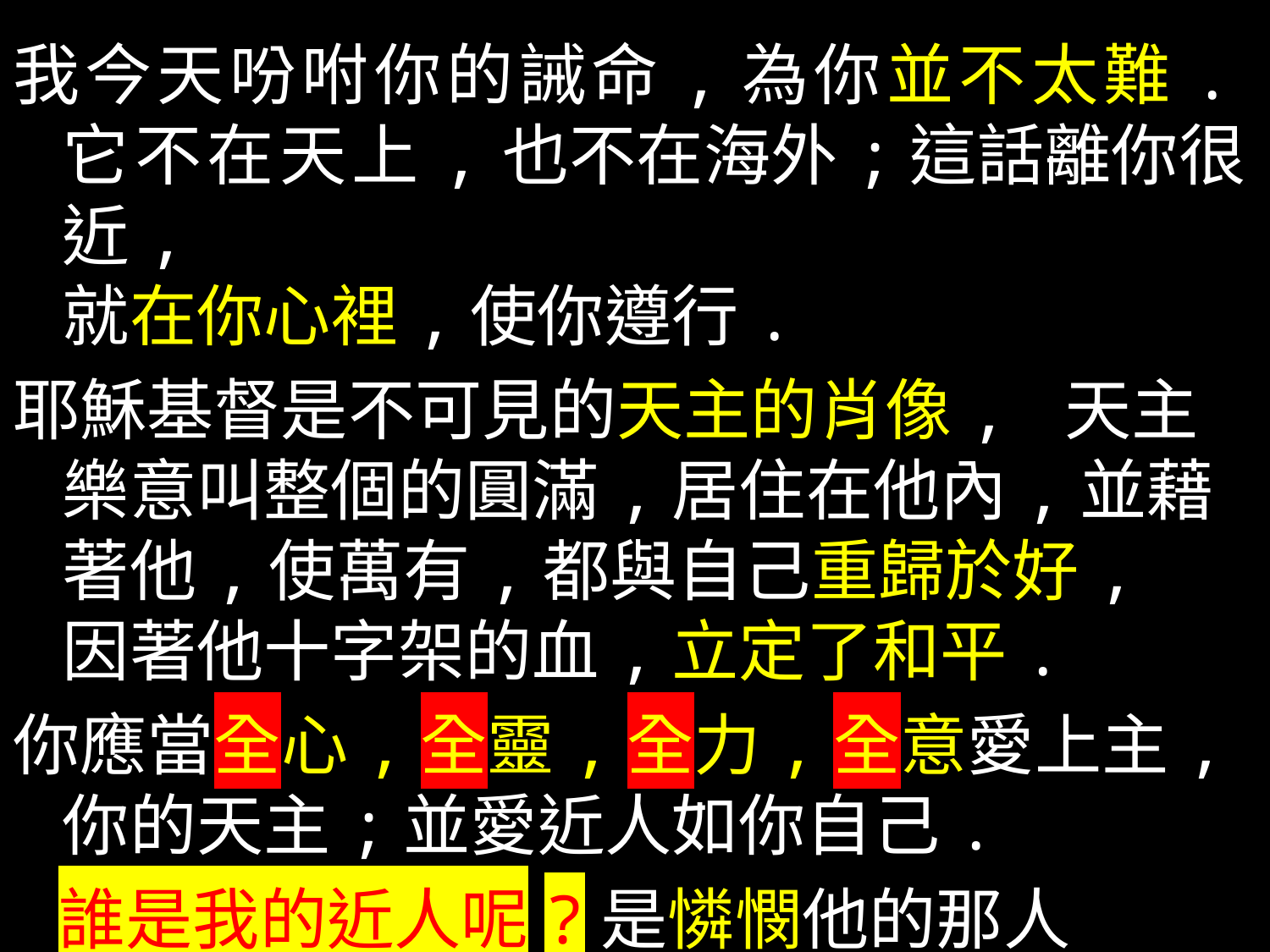

我今天吩咐你的誡命,為你並不太難.它不在天上,也不在海外;這話離你很近,
就在你心裡,使你遵行.
耶穌基督是不可見的天主的肖像, 天主樂意叫整個的圓滿,居住在他內,並藉著他,使萬有,都與自己重歸於好,
因著他十字架的血,立定了和平.
你應當全心,全靈,全力,全意愛上主,你的天主;並愛近人如你自己.
  誰是我的近人呢?是憐憫他的那人